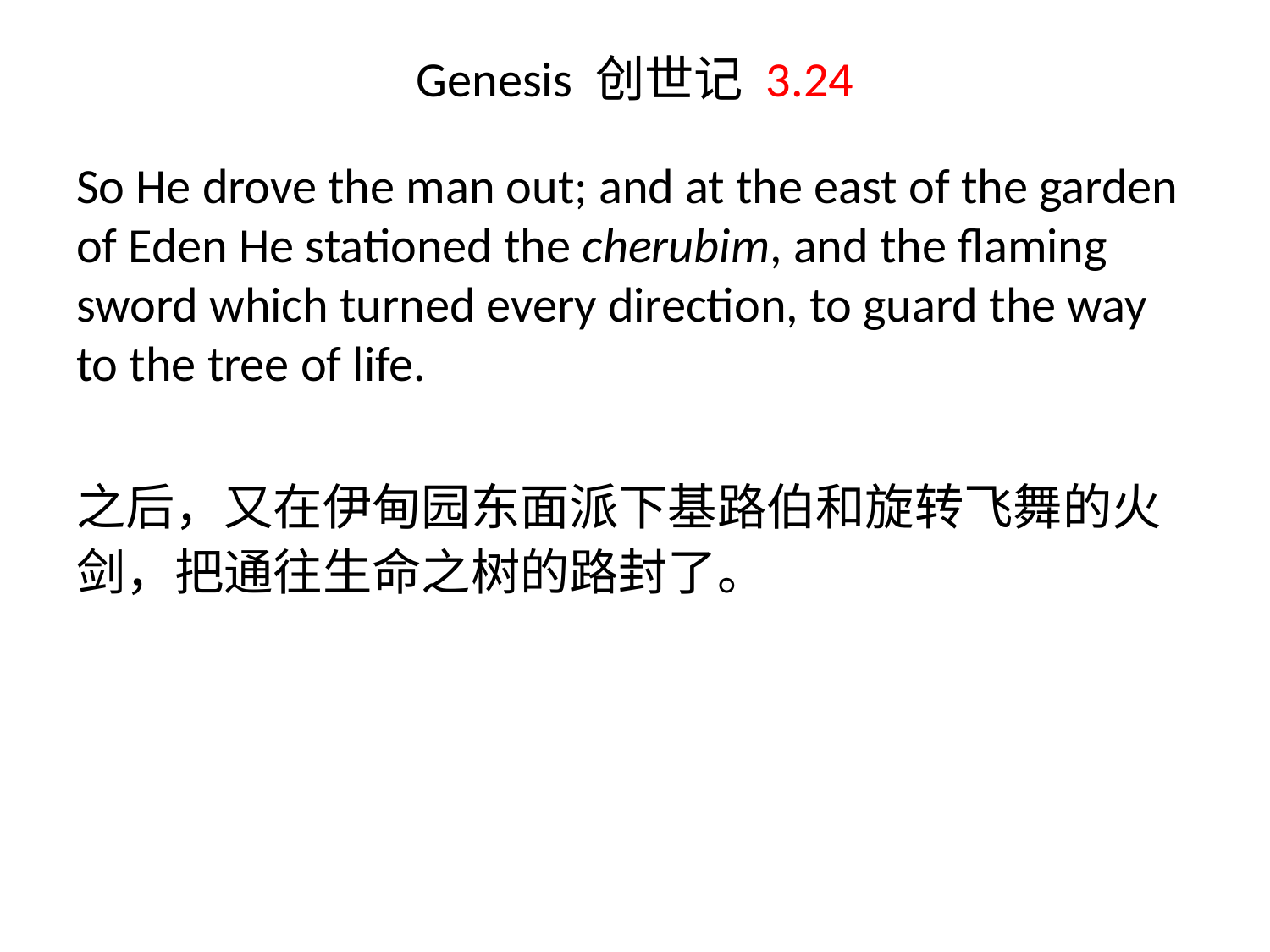

# Genesis 创世记 3.24
So He drove the man out; and at the east of the garden of Eden He stationed the cherubim, and the flaming sword which turned every direction, to guard the way to the tree of life.

之后，又在伊甸园东面派下基路伯和旋转飞舞的火剑，把通往生命之树的路封了。